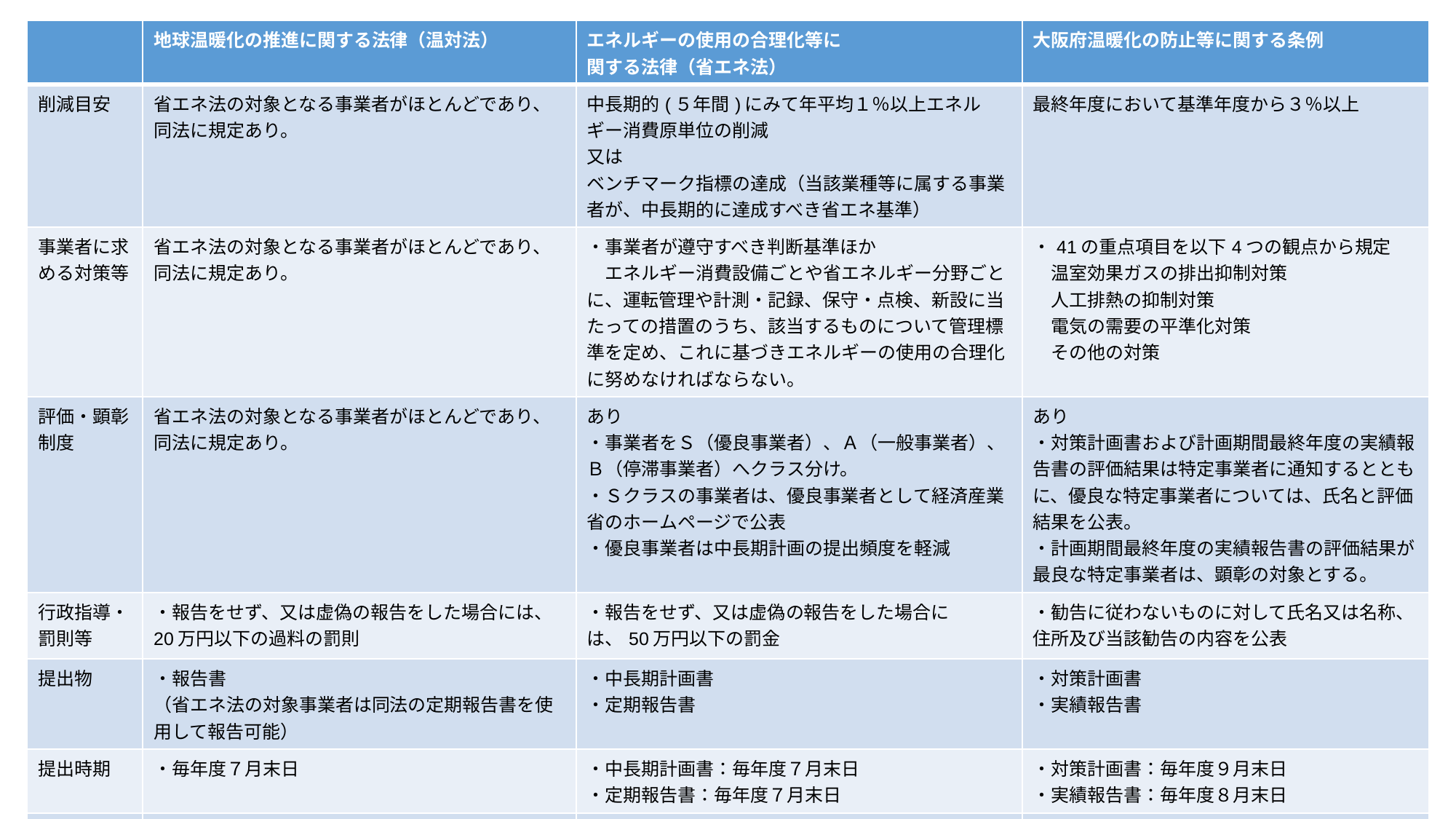

|  | 地球温暖化の推進に関する法律（温対法） | エネルギーの使用の合理化等に 関する法律（省エネ法） | 大阪府温暖化の防止等に関する条例 |
| --- | --- | --- | --- |
| 削減目安 | 省エネ法の対象となる事業者がほとんどであり、同法に規定あり。 | 中長期的(５年間)にみて年平均１％以上エネルギー消費原単位の削減 又は ベンチマーク指標の達成（当該業種等に属する事業者が、中長期的に達成すべき省エネ基準） | 最終年度において基準年度から３％以上 |
| 事業者に求める対策等 | 省エネ法の対象となる事業者がほとんどであり、同法に規定あり。 | ・事業者が遵守すべき判断基準ほか 　エネルギー消費設備ごとや省エネルギー分野ごとに、運転管理や計測・記録、保守・点検、新設に当たっての措置のうち、該当するものについて管理標準を定め、これに基づきエネルギーの使用の合理化に努めなければならない。 | ・41の重点項目を以下4つの観点から規定 　温室効果ガスの排出抑制対策 　人工排熱の抑制対策 　電気の需要の平準化対策 　その他の対策 |
| 評価・顕彰制度 | 省エネ法の対象となる事業者がほとんどであり、同法に規定あり。 | あり ・事業者をＳ（優良事業者）、Ａ（一般事業者）、Ｂ（停滞事業者）へクラス分け。 ・Ｓクラスの事業者は、優良事業者として経済産業省のホームページで公表 ・優良事業者は中長期計画の提出頻度を軽減 | あり ・対策計画書および計画期間最終年度の実績報告書の評価結果は特定事業者に通知するとともに、優良な特定事業者については、氏名と評価結果を公表。 ・計画期間最終年度の実績報告書の評価結果が最良な特定事業者は、顕彰の対象とする。 |
| 行政指導・罰則等 | ・報告をせず、又は虚偽の報告をした場合には、20万円以下の過料の罰則 | ・報告をせず、又は虚偽の報告をした場合には、50万円以下の罰金 | ・勧告に従わないものに対して氏名又は名称、住所及び当該勧告の内容を公表 |
| 提出物 | ・報告書 （省エネ法の対象事業者は同法の定期報告書を使用して報告可能） | ・中長期計画書 ・定期報告書 | ・対策計画書 ・実績報告書 |
| 提出時期 | ・毎年度７月末日 | ・中長期計画書：毎年度７月末日 ・定期報告書：毎年度７月末日 | ・対策計画書：毎年度９月末日 ・実績報告書：毎年度８月末日 |
| 提出方法 | ・電子報告 （省エネ法・温対法電子報告システム） | ・電子報告 （省エネ法・温対法電子報告システム） | ・電子申請 ・持参 ・郵送 |